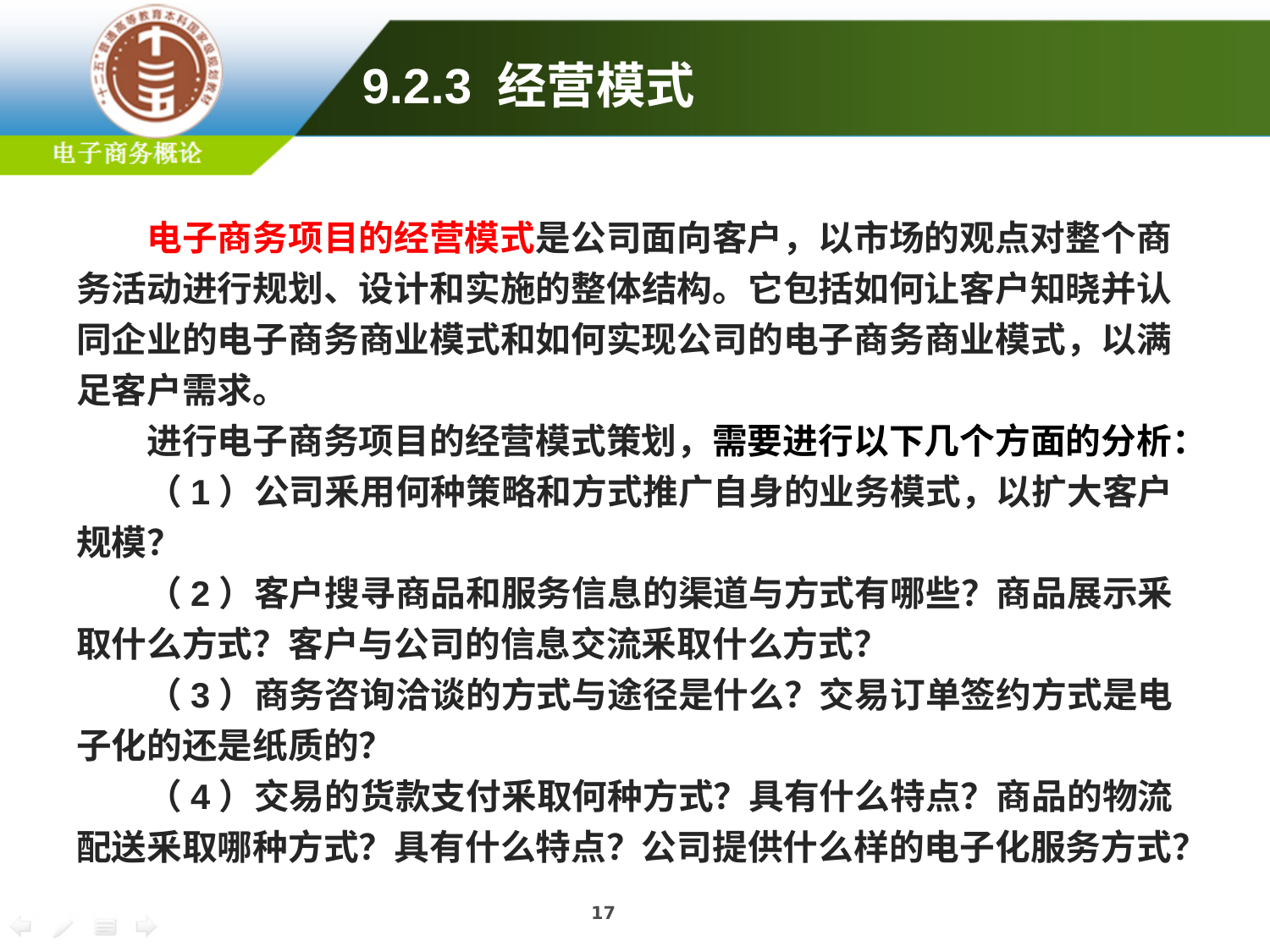

9.2.3 经营模式
电子商务项目的经营模式是公司面向客户，以市场的观点对整个商务活动进行规划、设计和实施的整体结构。它包括如何让客户知晓并认同企业的电子商务商业模式和如何实现公司的电子商务商业模式，以满足客户需求。
进行电子商务项目的经营模式策划，需要进行以下几个方面的分析：
（1）公司釆用何种策略和方式推广自身的业务模式，以扩大客户规模？
（2）客户搜寻商品和服务信息的渠道与方式有哪些？商品展示釆取什么方式？客户与公司的信息交流釆取什么方式？
（3）商务咨询洽谈的方式与途径是什么？交易订单签约方式是电子化的还是纸质的？
（4）交易的货款支付釆取何种方式？具有什么特点？商品的物流配送釆取哪种方式？具有什么特点？公司提供什么样的电子化服务方式？

17